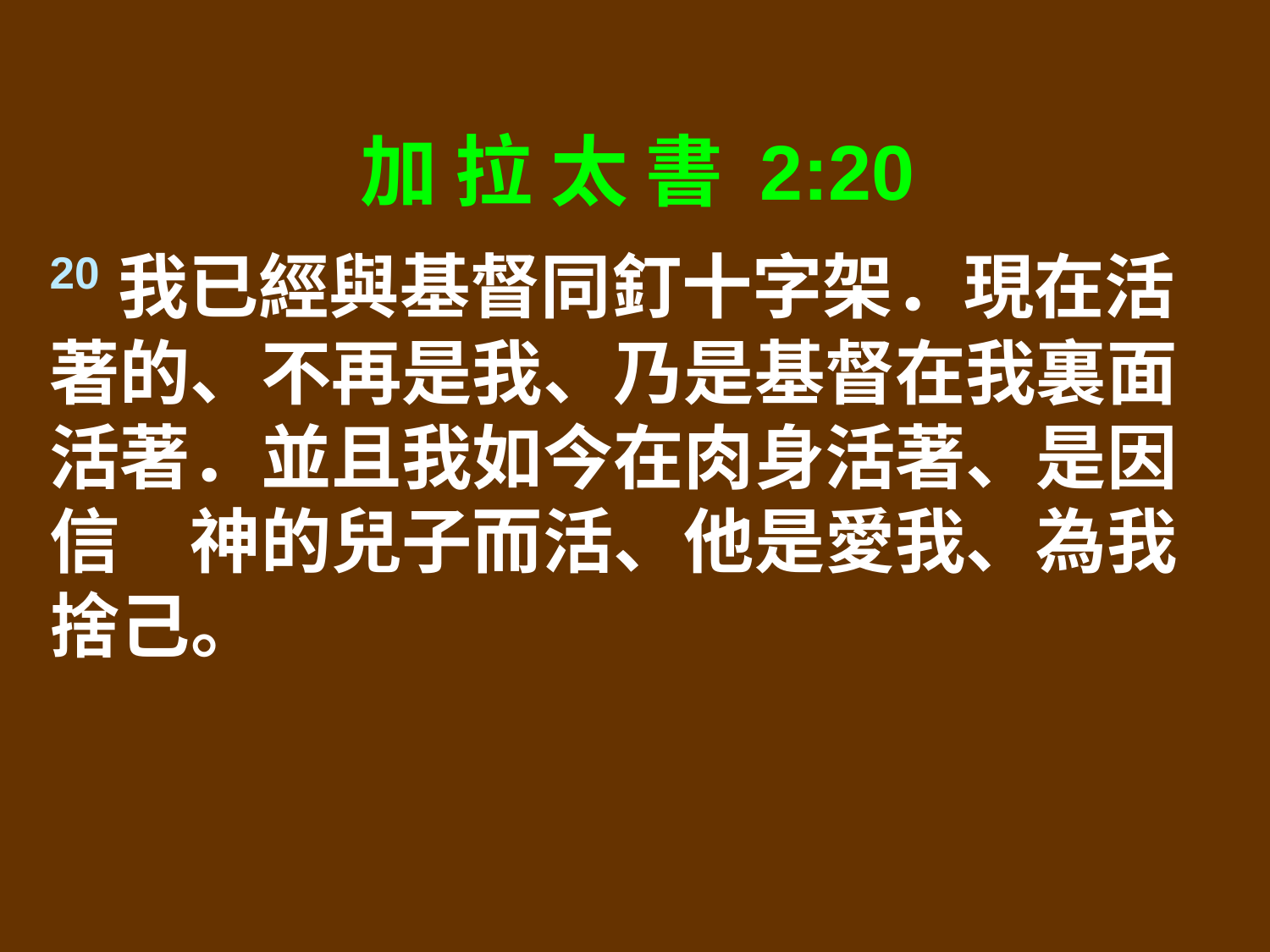

加 拉 太 書 2:20
20我已經與基督同釘十字架．現在活著的、不再是我、乃是基督在我裏面活著．並且我如今在肉身活著、是因信　神的兒子而活、他是愛我、為我捨己。